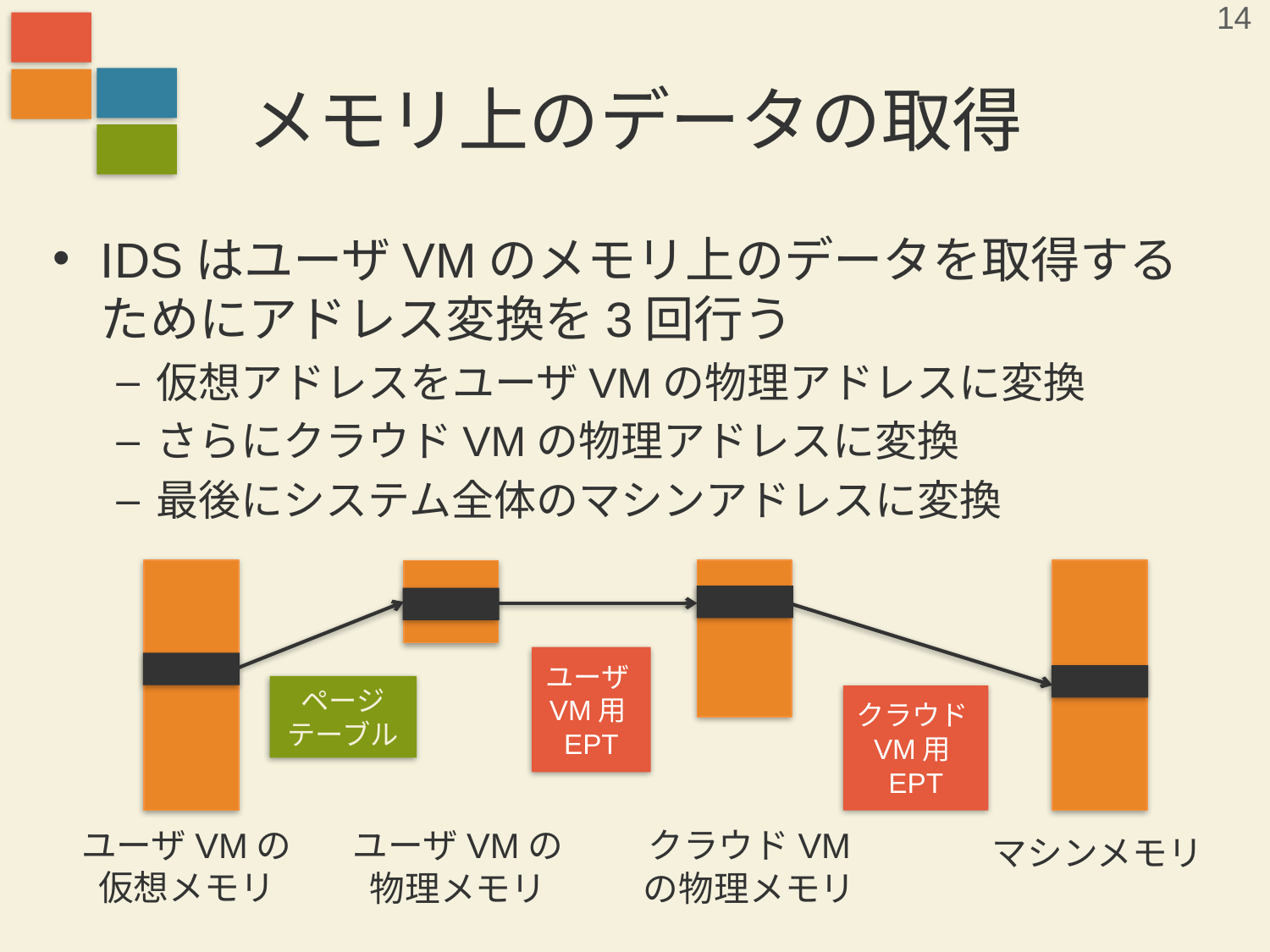

14
# メモリ上のデータの取得
IDSはユーザVMのメモリ上のデータを取得するためにアドレス変換を3回行う
仮想アドレスをユーザVMの物理アドレスに変換
さらにクラウドVMの物理アドレスに変換
最後にシステム全体のマシンアドレスに変換

ユーザVM用EPT

ページ
テーブル
クラウドVM用EPT
ユーザVMの
仮想メモリ
ユーザVMの
物理メモリ
クラウドVM
の物理メモリ
マシンメモリ